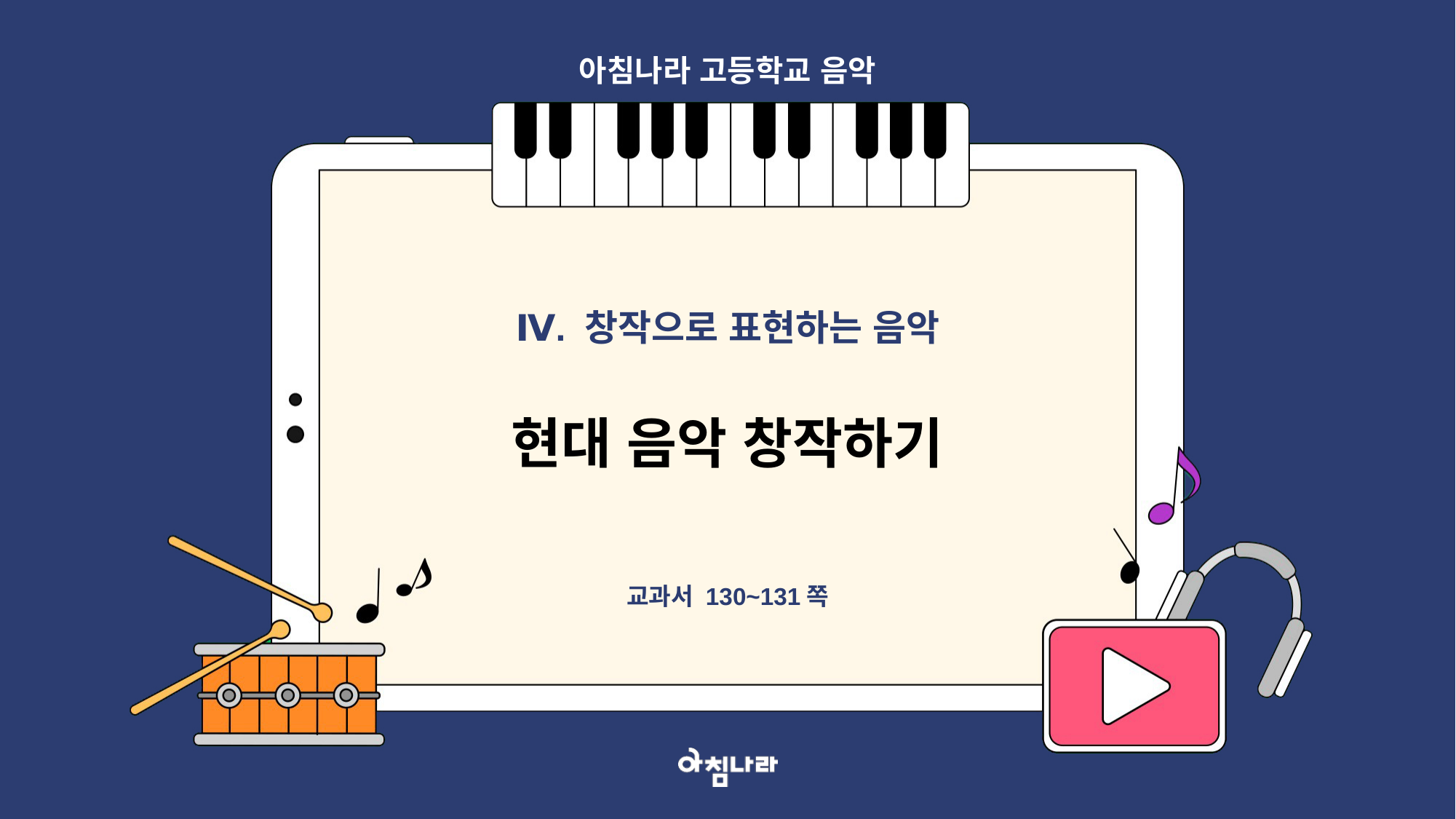

아침나라 고등학교 음악

Ⅳ. 창작으로 표현하는 음악
현대 음악 창작하기
교과서 130~131쪽